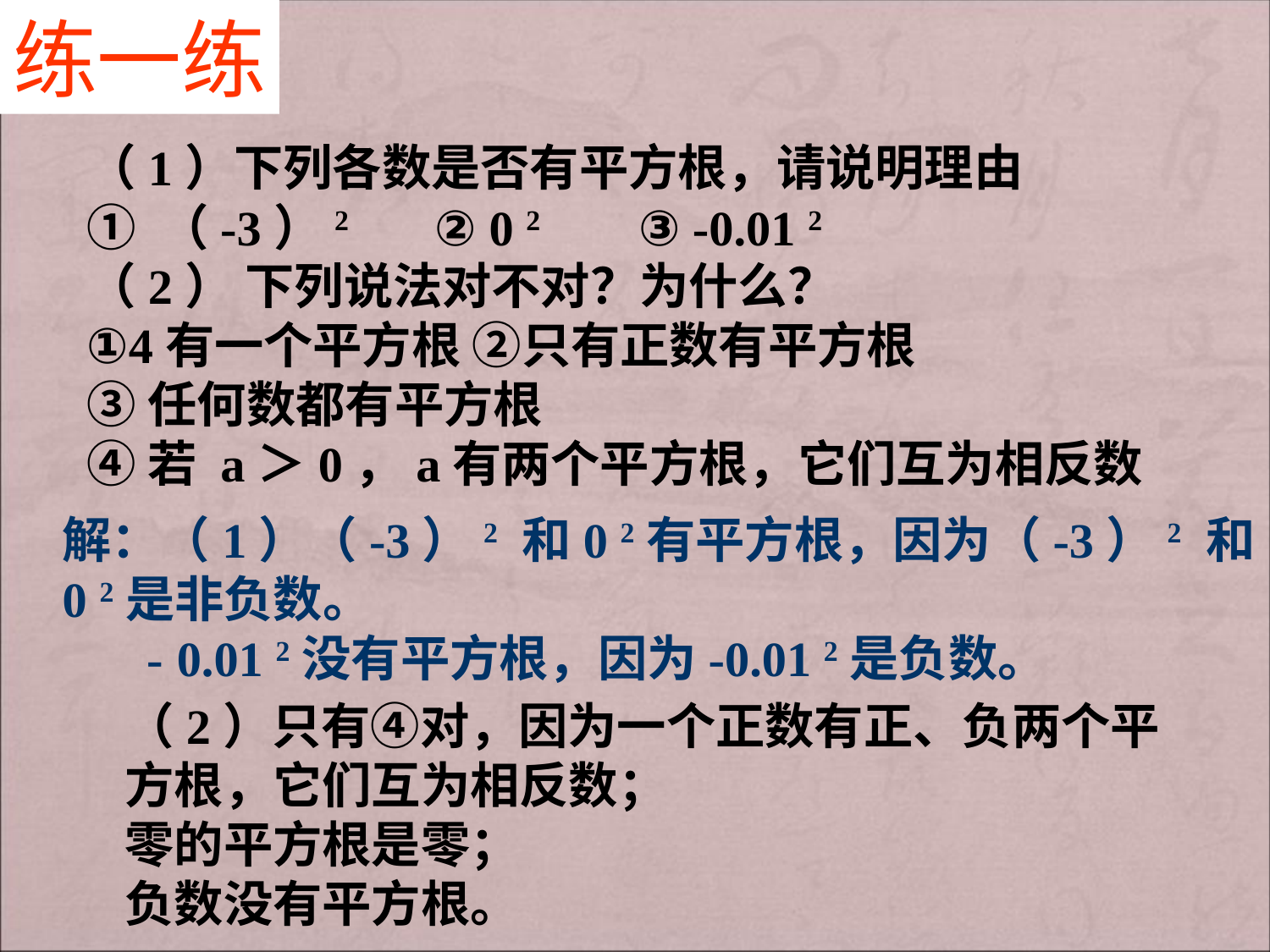

练一练
（1）下列各数是否有平方根，请说明理由
① （-3）2       ② 0 2        ③ -0.01 2
（2） 下列说法对不对？为什么？
①4有一个平方根 ②只有正数有平方根
③任何数都有平方根
④若 a＞0，a有两个平方根，它们互为相反数
解：（1）（-3）2 和0 2有平方根，因为（-3）2 和0 2是非负数。
 　- 0.01 2没有平方根，因为-0.01 2是负数。
（2）只有④对，因为一个正数有正、负两个平方根，它们互为相反数；
零的平方根是零；
负数没有平方根。